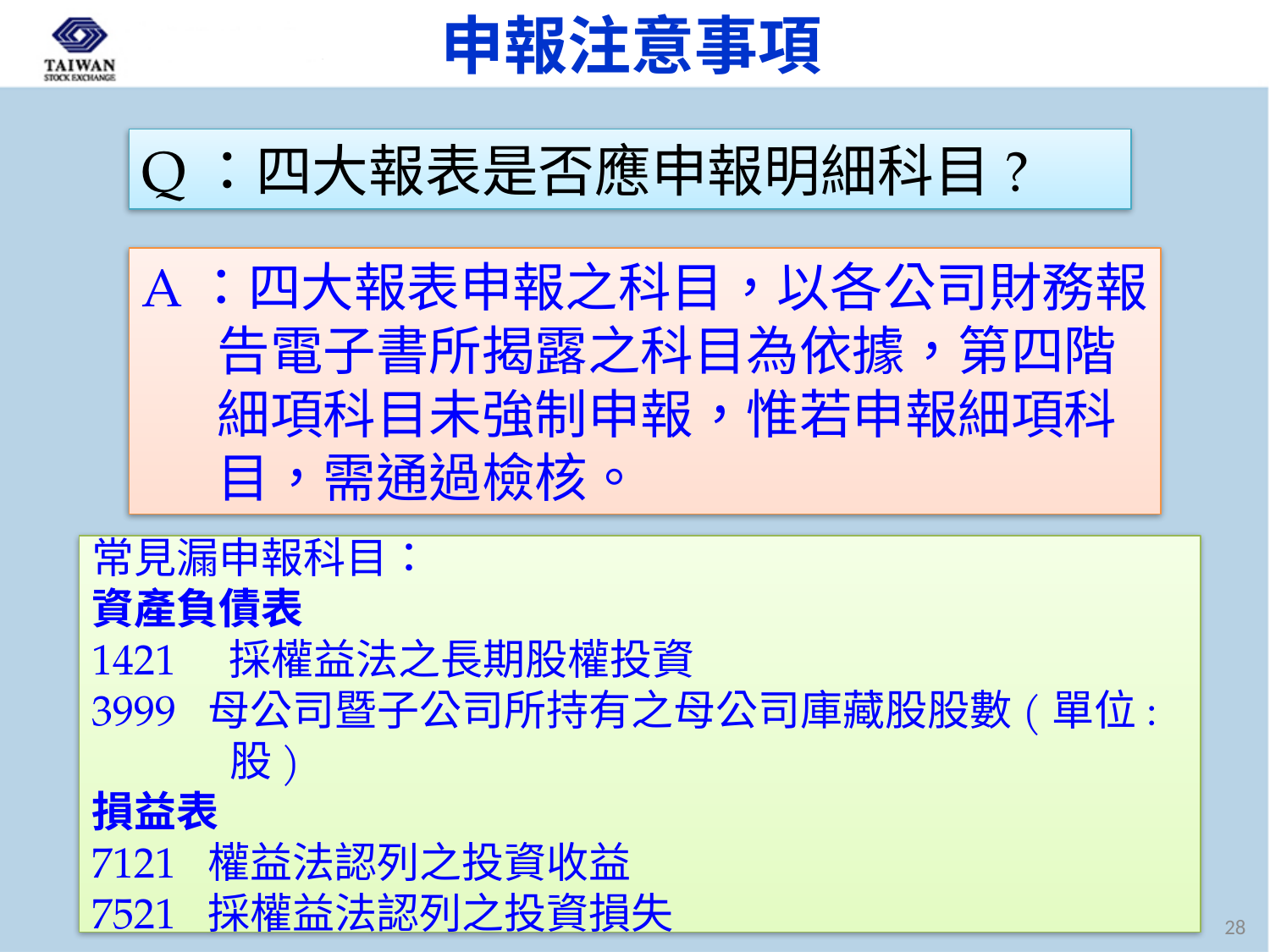

# 申報注意事項
Q：四大報表是否應申報明細科目?
A：四大報表申報之科目，以各公司財務報告電子書所揭露之科目為依據，第四階細項科目未強制申報，惟若申報細項科目，需通過檢核。
常見漏申報科目：
資產負債表
1421　採權益法之長期股權投資
3999  母公司暨子公司所持有之母公司庫藏股股數(單位:股)
損益表
7121  權益法認列之投資收益
7521  採權益法認列之投資損失
28